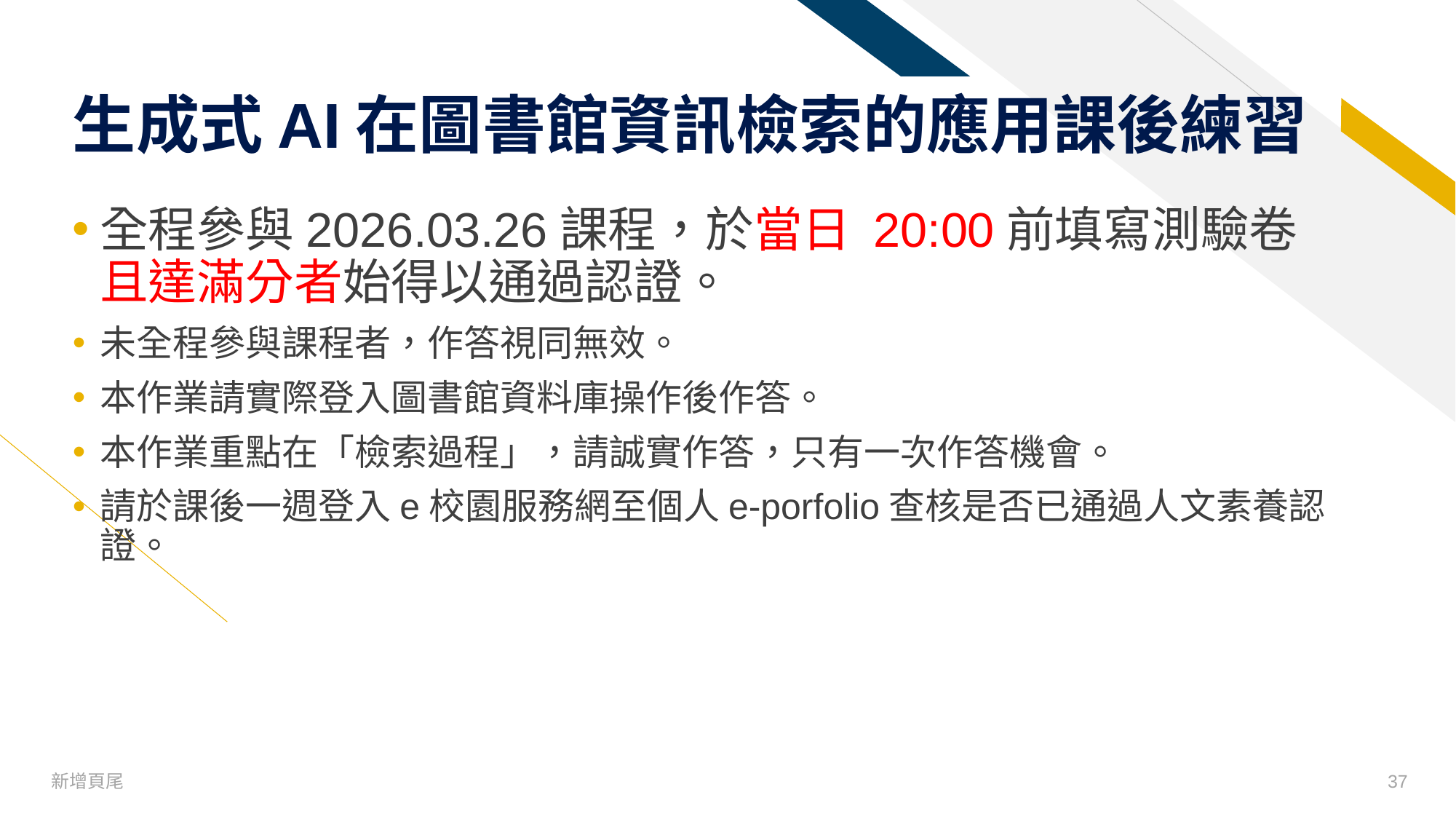

# 生成式AI在圖書館資訊檢索的應用課後練習
全程參與2026.03.26課程，於當日 20:00前填寫測驗卷且達滿分者始得以通過認證。
未全程參與課程者，作答視同無效。
本作業請實際登入圖書館資料庫操作後作答。
本作業重點在「檢索過程」，請誠實作答，只有一次作答機會。
請於課後一週登入e校園服務網至個人e-porfolio查核是否已通過人文素養認證。

新增頁尾
37